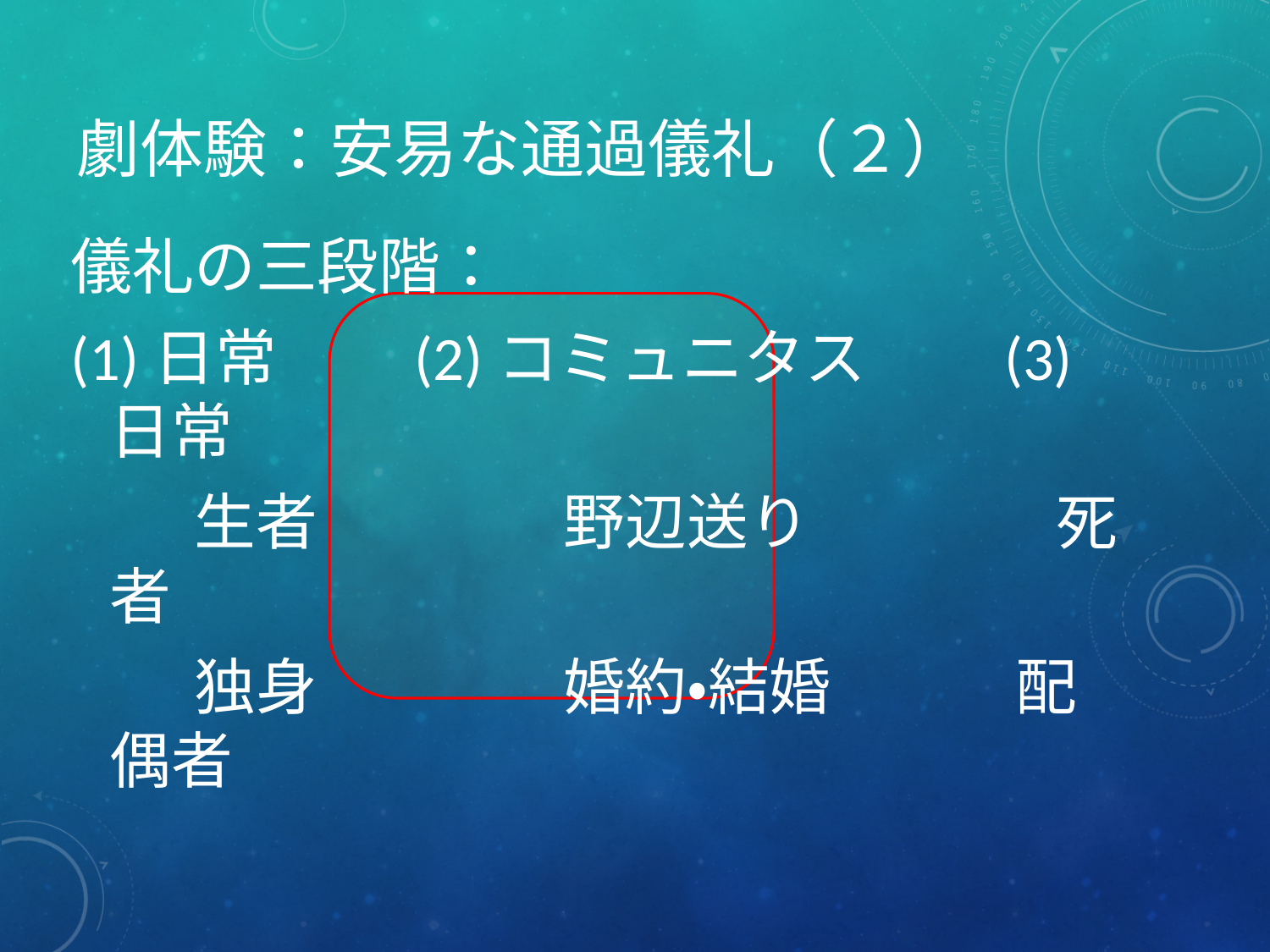

# 劇体験：安易な通過儀礼（２）
儀礼の三段階：
(1)日常　　(2)コミュニタス　　(3)日常
　　生者　　　　野辺送り　　　　死者
　　独身　　　　婚約・結婚　　　配偶者